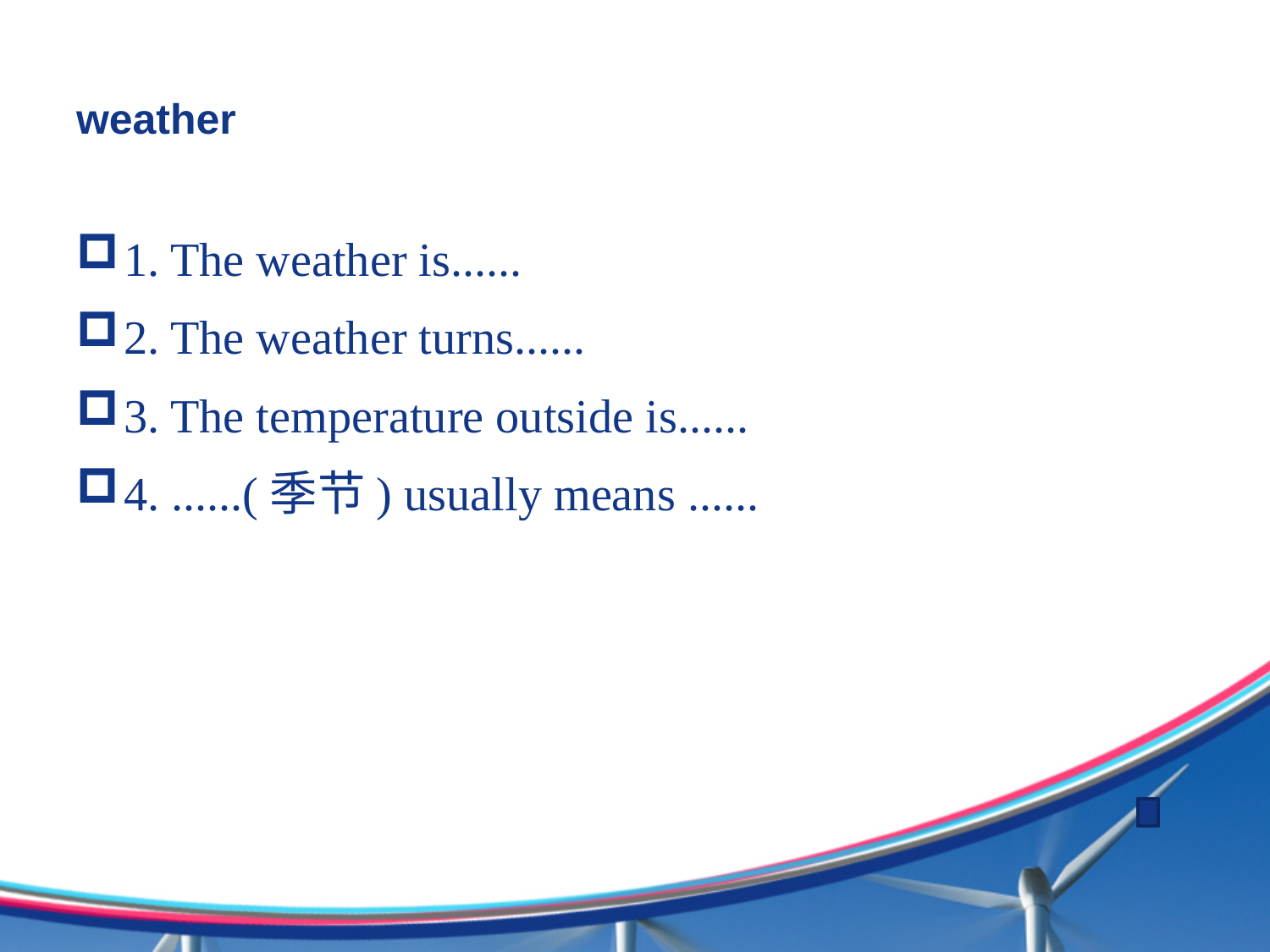

# weather
1. The weather is......
2. The weather turns......
3. The temperature outside is......
4. ......(季节) usually means ......